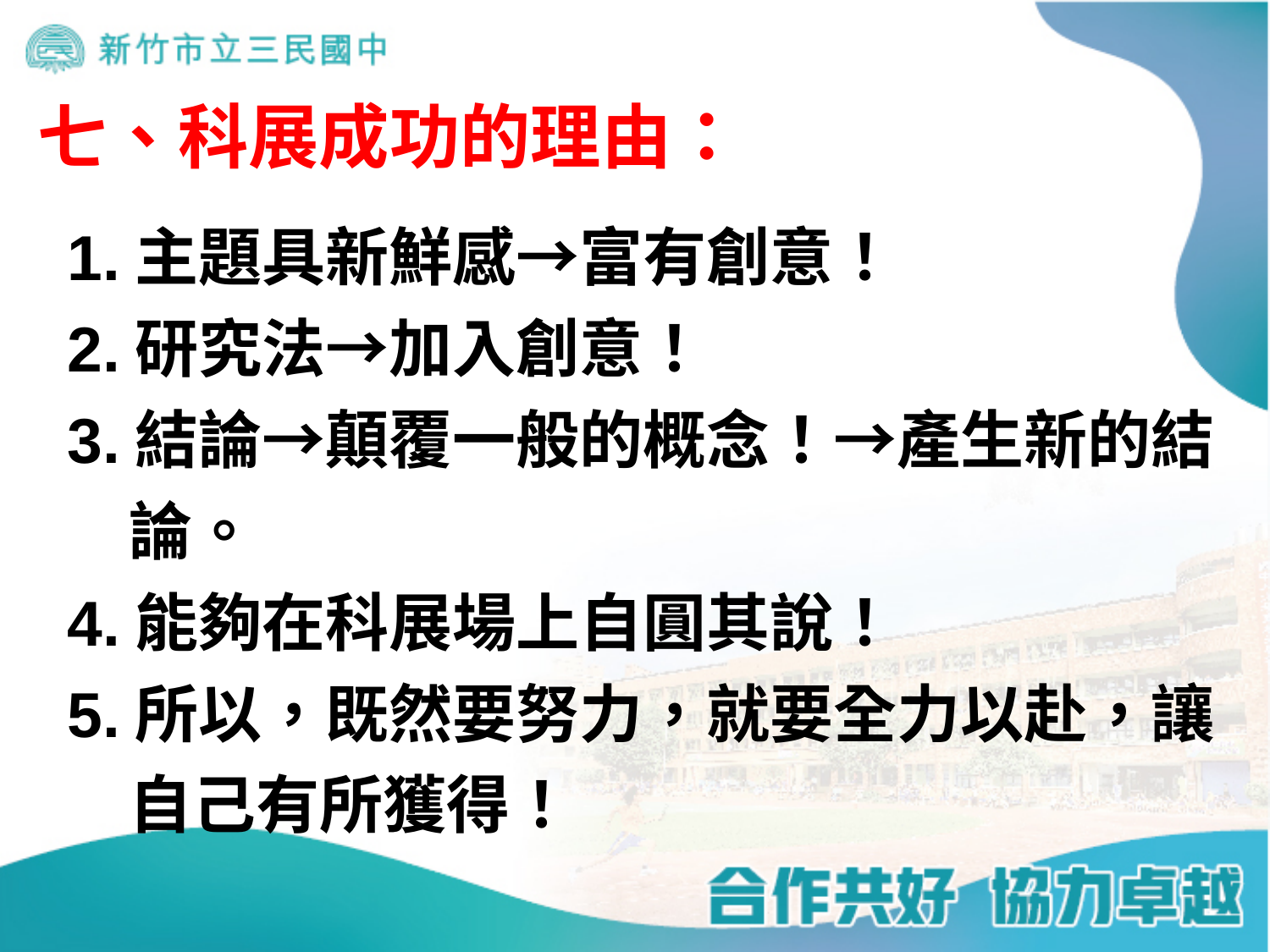

七、科展成功的理由：
1.主題具新鮮感→富有創意！
2.研究法→加入創意！
3.結論→顛覆一般的概念！→產生新的結論。
4.能夠在科展場上自圓其說！
5.所以，既然要努力，就要全力以赴，讓自己有所獲得！